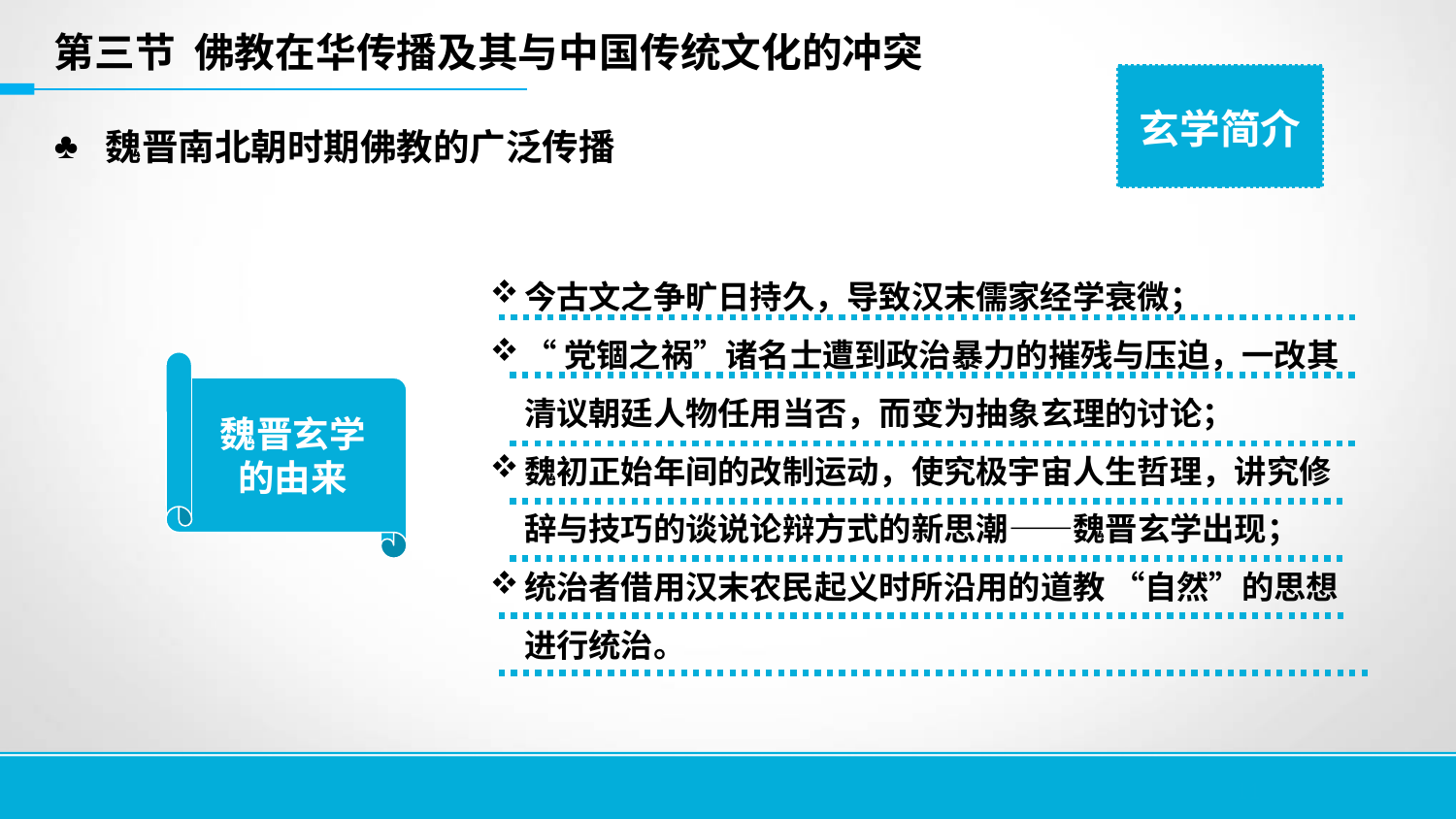

第三节  佛教在华传播及其与中国传统文化的冲突

 魏晋南北朝时期佛教的广泛传播
玄学简介

今古文之争旷日持久，导致汉末儒家经学衰微；
“党锢之祸”诸名士遭到政治暴力的摧残与压迫，一改其清议朝廷人物任用当否，而变为抽象玄理的讨论；
魏初正始年间的改制运动，使究极宇宙人生哲理，讲究修辞与技巧的谈说论辩方式的新思潮——魏晋玄学出现；
统治者借用汉末农民起义时所沿用的道教 “自然”的思想进行统治。

魏晋玄学
的由来

11